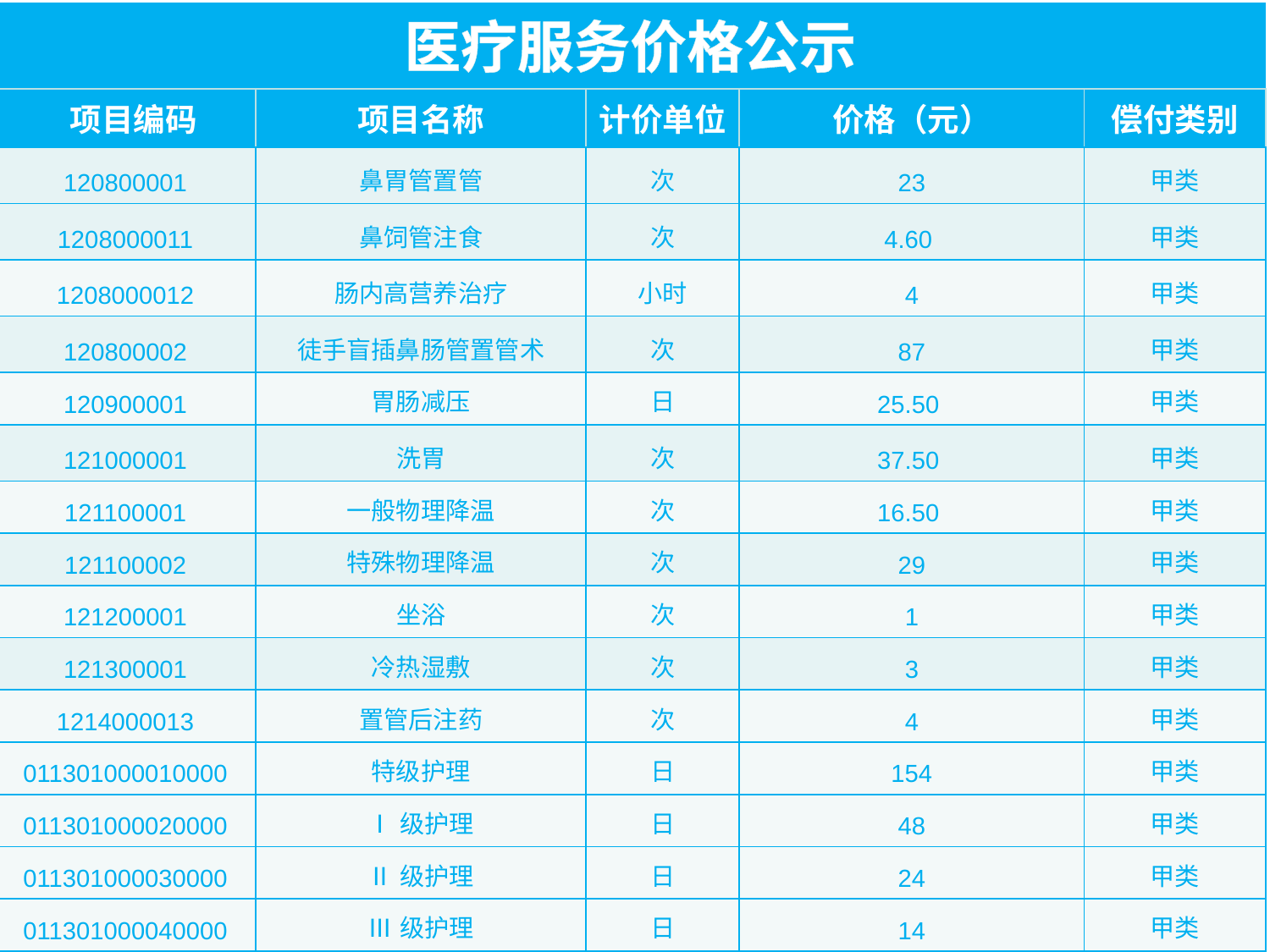

| 医疗服务价格公示 |  |  |  |  |
| --- | --- | --- | --- | --- |
| 项目编码 | 项目名称 | 计价单位 | 价格（元） | 偿付类别 |
| 120800001 | 鼻胃管置管 | 次 | 23 | 甲类 |
| 1208000011 | 鼻饲管注食 | 次 | 4.60 | 甲类 |
| 1208000012 | 肠内高营养治疗 | 小时 | 4 | 甲类 |
| 120800002 | 徒手盲插鼻肠管置管术 | 次 | 87 | 甲类 |
| 120900001 | 胃肠减压 | 日 | 25.50 | 甲类 |
| 121000001 | 洗胃 | 次 | 37.50 | 甲类 |
| 121100001 | 一般物理降温 | 次 | 16.50 | 甲类 |
| 121100002 | 特殊物理降温 | 次 | 29 | 甲类 |
| 121200001 | 坐浴 | 次 | 1 | 甲类 |
| 121300001 | 冷热湿敷 | 次 | 3 | 甲类 |
| 1214000013 | 置管后注药 | 次 | 4 | 甲类 |
| 011301000010000 | 特级护理 | 日 | 154 | 甲类 |
| 011301000020000 | Ⅰ级护理 | 日 | 48 | 甲类 |
| 011301000030000 | Ⅱ级护理 | 日 | 24 | 甲类 |
| 011301000040000 | Ⅲ级护理 | 日 | 14 | 甲类 |